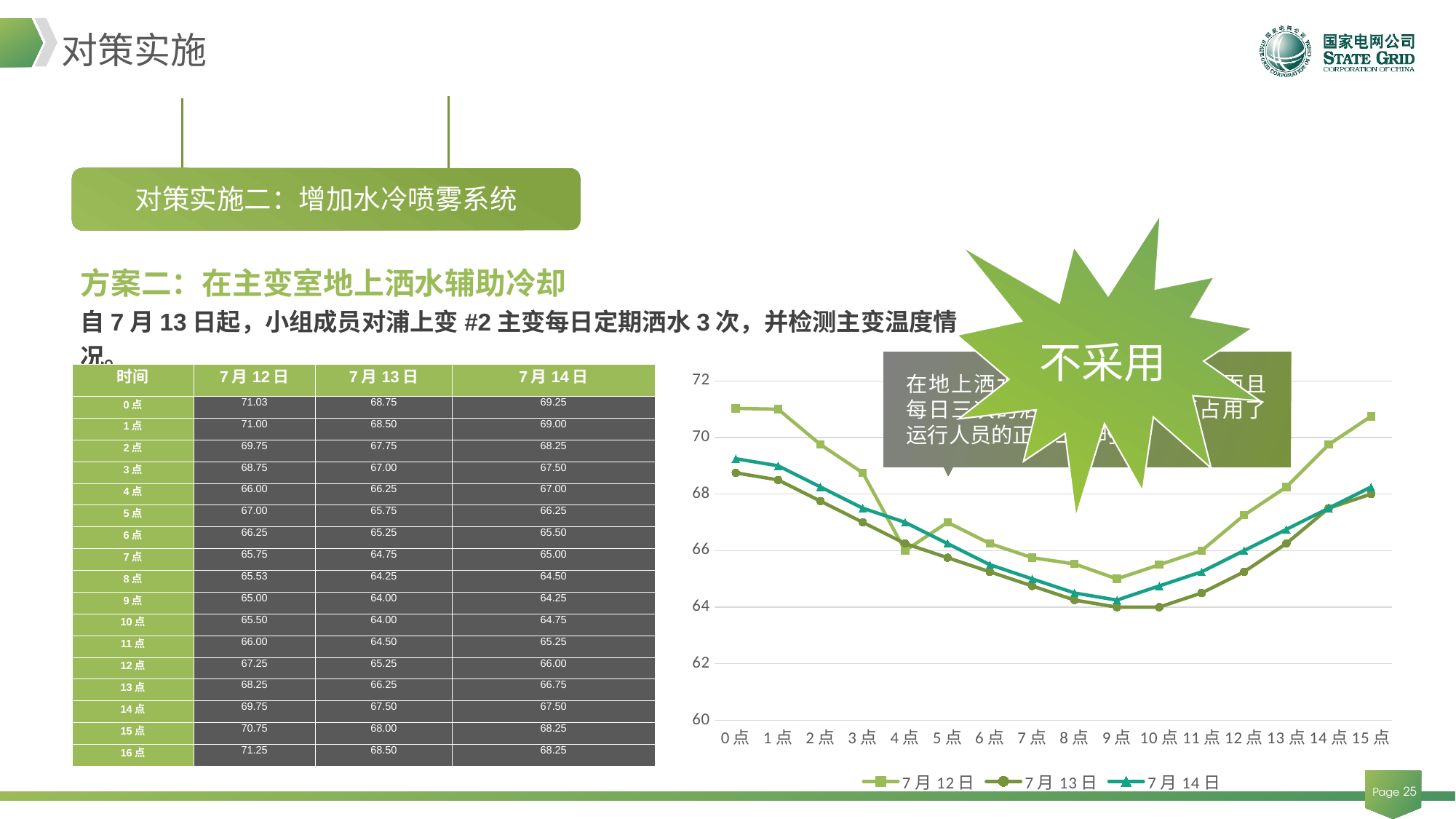

对策实施

对策实施二：增加水冷喷雾系统

不采用
方案二：在主变室地上洒水辅助冷却
自7月13日起，小组成员对浦上变#2主变每日定期洒水3次，并检测主变温度情况。
01

在地上洒水的冷却效果不明显，而且每日三次的洒水不仅费时，更占用了运行人员的正常工作时间。

### Chart

| Category | 7月12日 | 7月13日 | 7月14日 |
|---|---|---|---|
| 0点 | 71.03 | 68.75 | 69.25 |
| 1点 | 71.0 | 68.5 | 69.0 |
| 2点 | 69.75 | 67.75 | 68.25 |
| 3点 | 68.75 | 67.0 | 67.5 |
| 4点 | 66.0 | 66.25 | 67.0 |
| 5点 | 67.0 | 65.75 | 66.25 |
| 6点 | 66.25 | 65.25 | 65.5 |
| 7点 | 65.75 | 64.75 | 65.0 |
| 8点 | 65.53 | 64.25 | 64.5 |
| 9点 | 65.0 | 64.0 | 64.25 |
| 10点 | 65.5 | 64.0 | 64.75 |
| 11点 | 66.0 | 64.5 | 65.25 |
| 12点 | 67.25 | 65.25 | 66.0 |
| 13点 | 68.25 | 66.25 | 66.75 |
| 14点 | 69.75 | 67.5 | 67.5 |
| 15点 | 70.75 | 68.0 | 68.25 |
| 时间 | 7月12日 | 7月13日 | 7月14日 |
| --- | --- | --- | --- |
| 0点 | 71.03 | 68.75 | 69.25 |
| 1点 | 71.00 | 68.50 | 69.00 |
| 2点 | 69.75 | 67.75 | 68.25 |
| 3点 | 68.75 | 67.00 | 67.50 |
| 4点 | 66.00 | 66.25 | 67.00 |
| 5点 | 67.00 | 65.75 | 66.25 |
| 6点 | 66.25 | 65.25 | 65.50 |
| 7点 | 65.75 | 64.75 | 65.00 |
| 8点 | 65.53 | 64.25 | 64.50 |
| 9点 | 65.00 | 64.00 | 64.25 |
| 10点 | 65.50 | 64.00 | 64.75 |
| 11点 | 66.00 | 64.50 | 65.25 |
| 12点 | 67.25 | 65.25 | 66.00 |
| 13点 | 68.25 | 66.25 | 66.75 |
| 14点 | 69.75 | 67.50 | 67.50 |
| 15点 | 70.75 | 68.00 | 68.25 |
| 16点 | 71.25 | 68.50 | 68.25 |